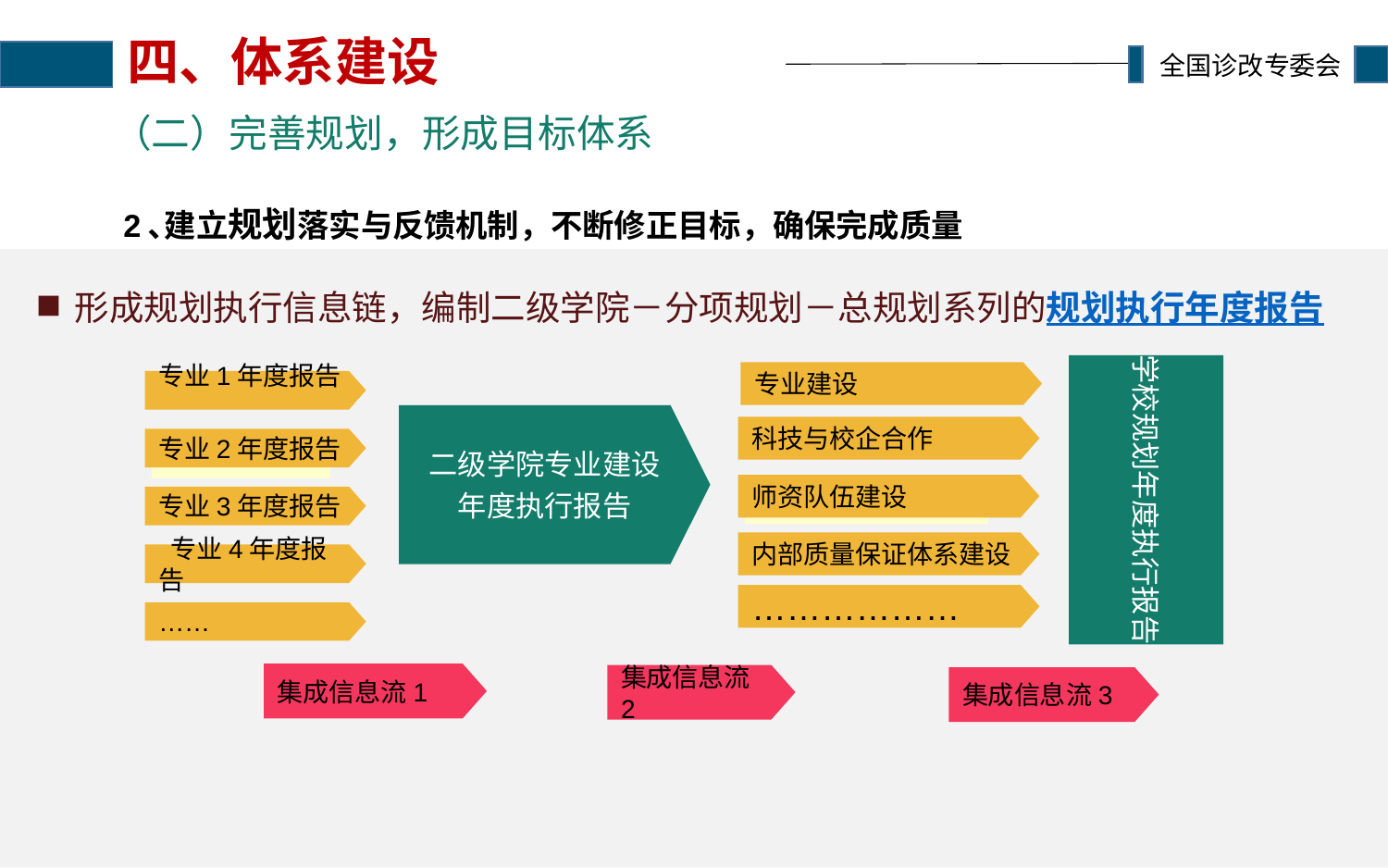

# 四、体系建设
（二）完善规划，形成目标体系
2､建立规划落实与反馈机制，不断修正目标，确保完成质量

形成规划执行信息链，编制二级学院－分项规划－总规划系列的规划执行年度报告
学校规划年度执行报告
专业建设
专业1年度报告
二级学院专业建设
年度执行报告
科技与校企合作
专业2年度报告

师资队伍建设

专业3年度报告
内部质量保证体系建设
 专业4年度报告
………………
……
集成信息流1
集成信息流2
集成信息流3